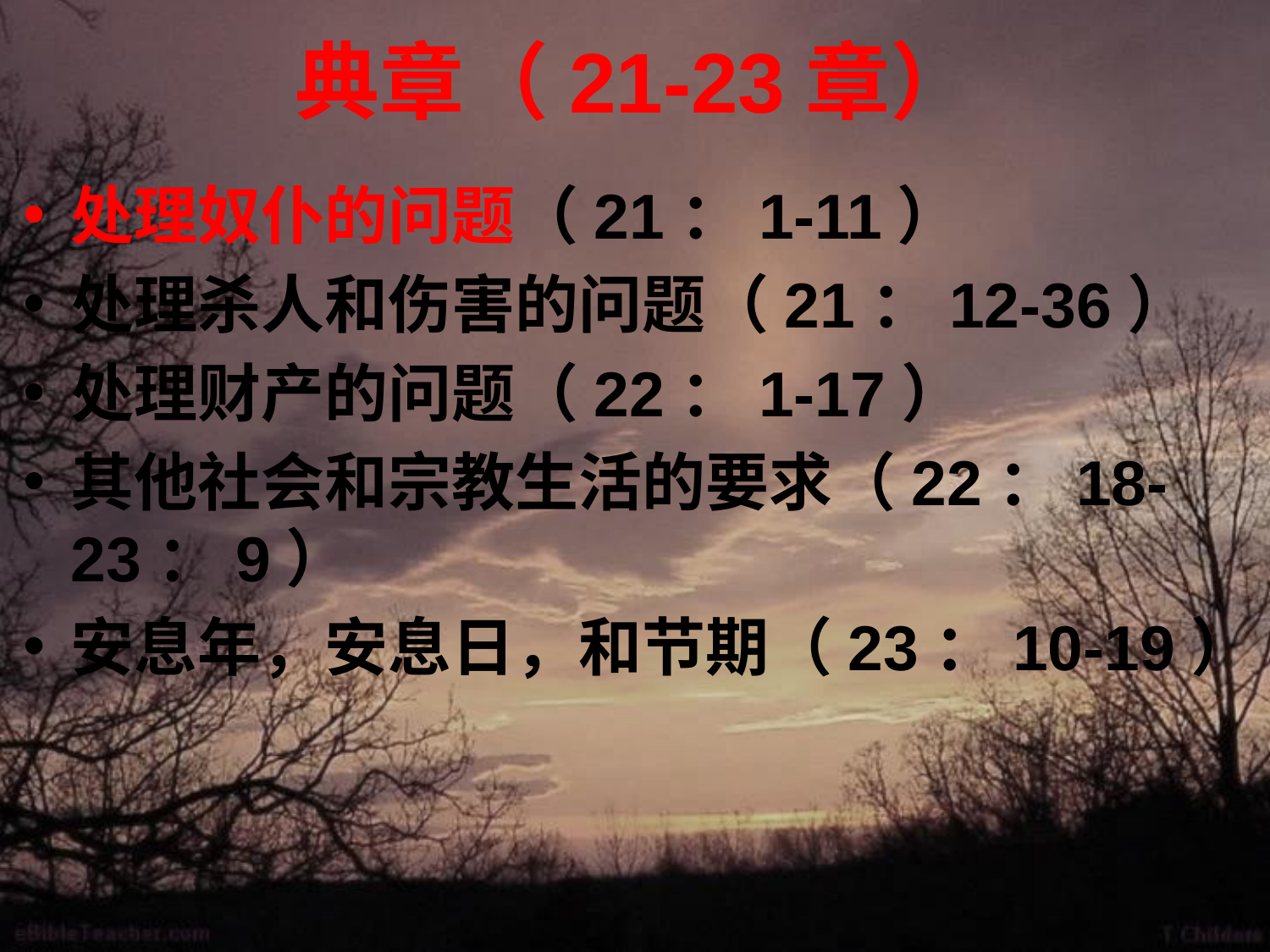

# 典章（21-23章）
处理奴仆的问题（21：1-11）
处理杀人和伤害的问题（21：12-36）
处理财产的问题（22：1-17）
其他社会和宗教生活的要求（22：18-23：9）
安息年，安息日，和节期（23：10-19）